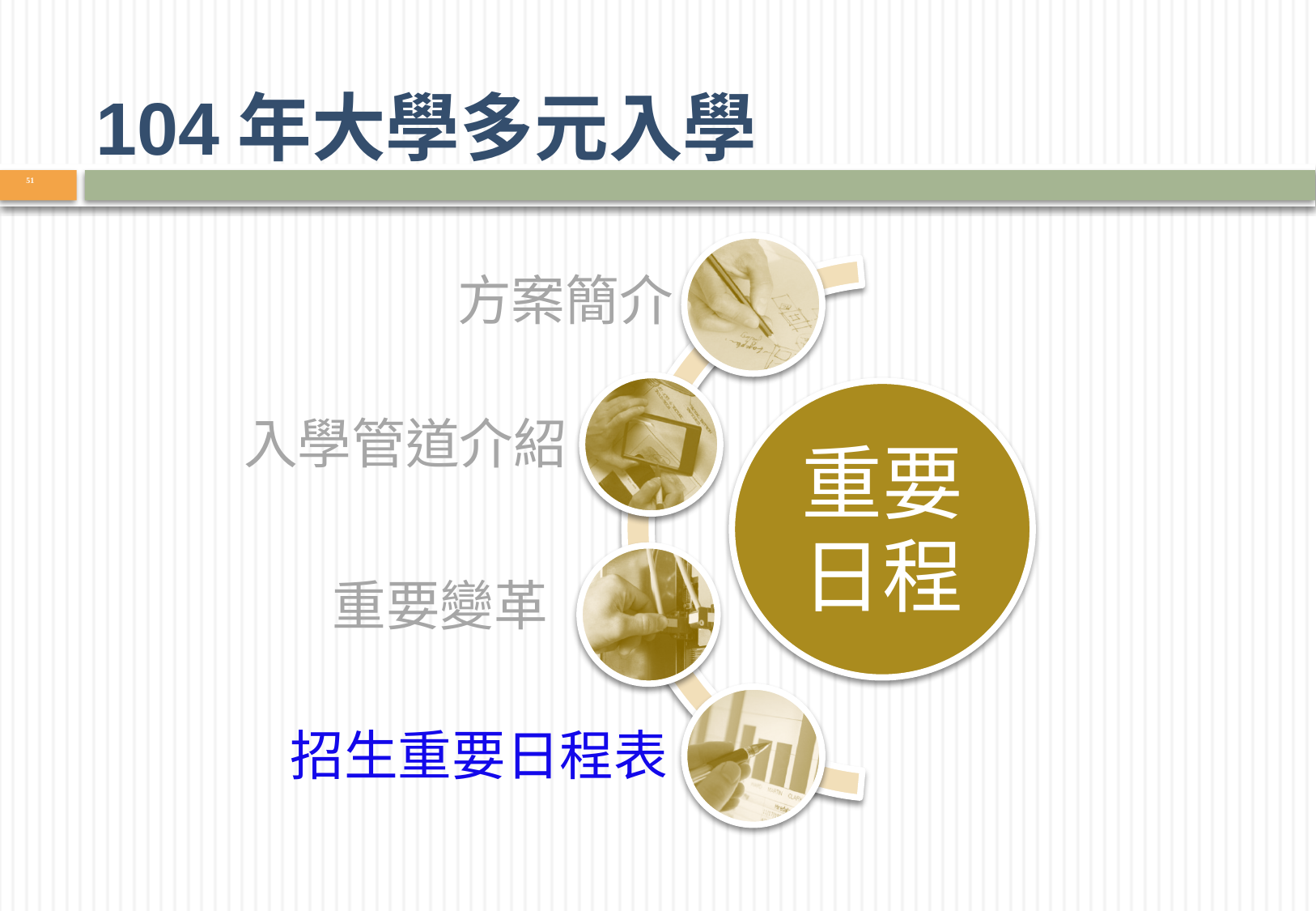

# 104年大學多元入學
       51

重要
日程
方案簡介
      入學管道介紹
               重要變革
招生重要日程表